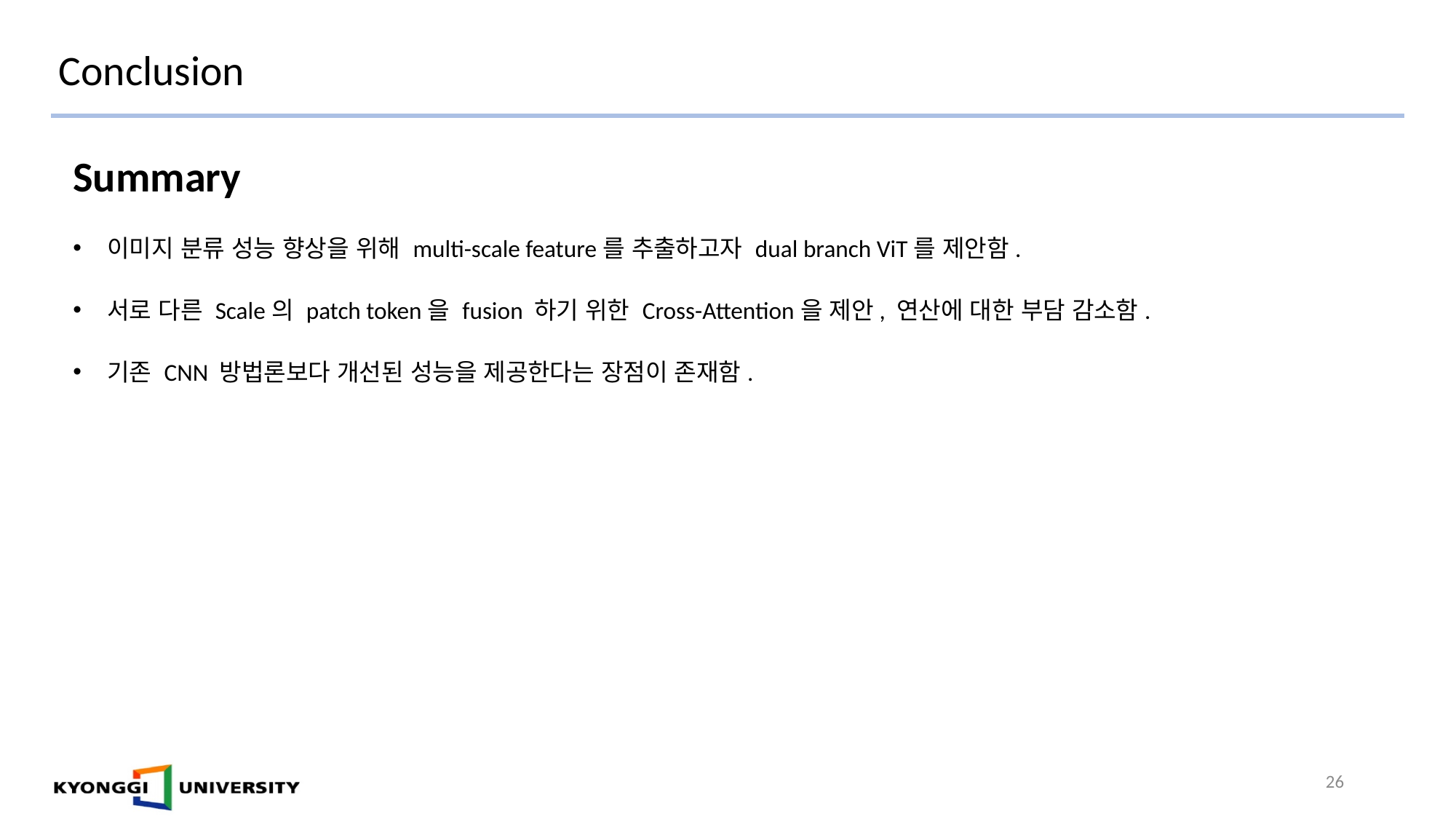

# Conclusion
Summary
이미지 분류 성능 향상을 위해 multi-scale feature를 추출하고자 dual branch ViT를 제안함.
서로 다른 Scale의 patch token을 fusion 하기 위한 Cross-Attention을 제안, 연산에 대한 부담 감소함.
기존 CNN 방법론보다 개선된 성능을 제공한다는 장점이 존재함.
26